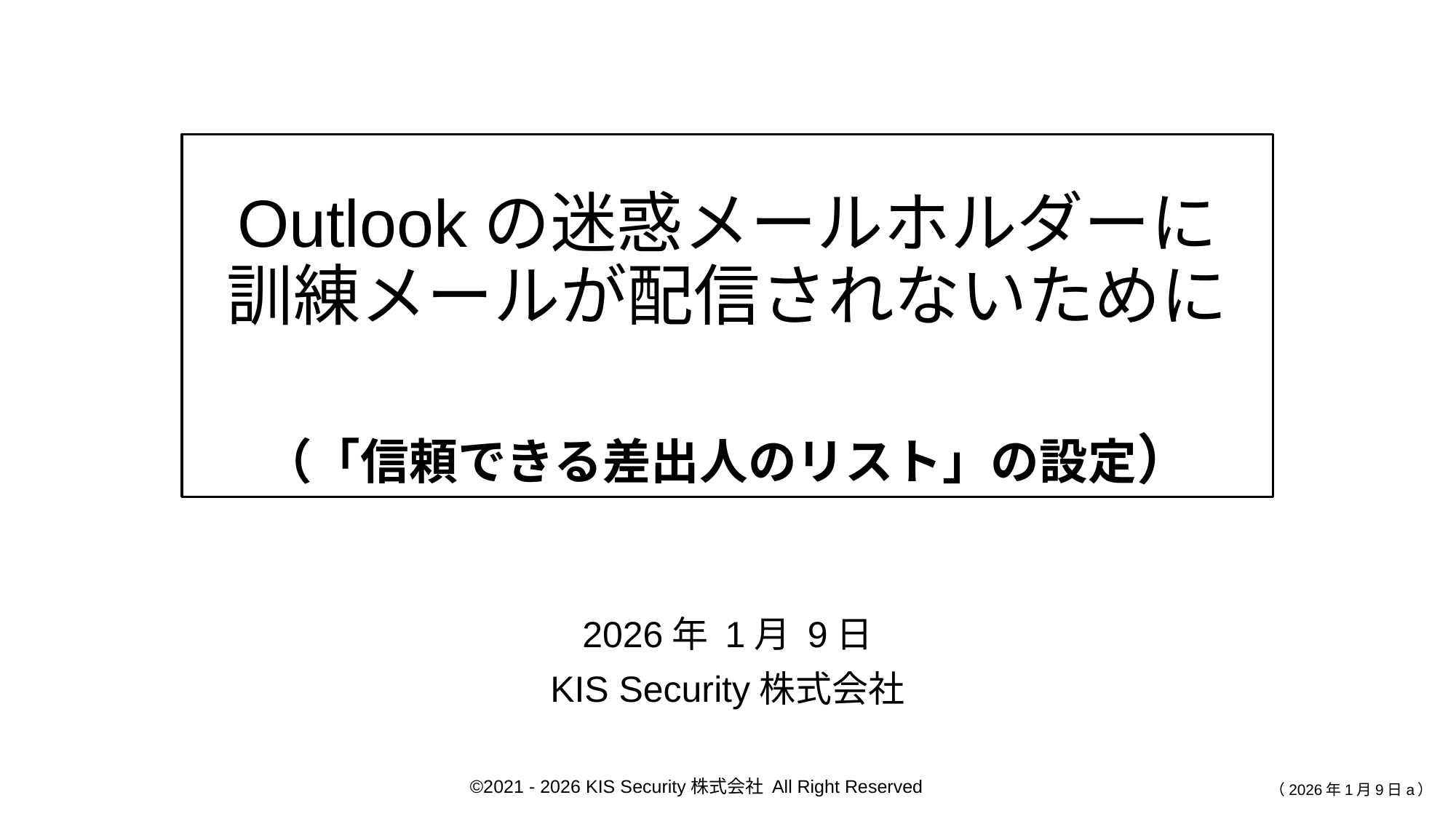

# Outlookの迷惑メールホルダーに 訓練メールが配信されないために （「信頼できる差出人のリスト」の設定）

2026年 1月 9日
KIS Security株式会社
（2026年1月9日a）